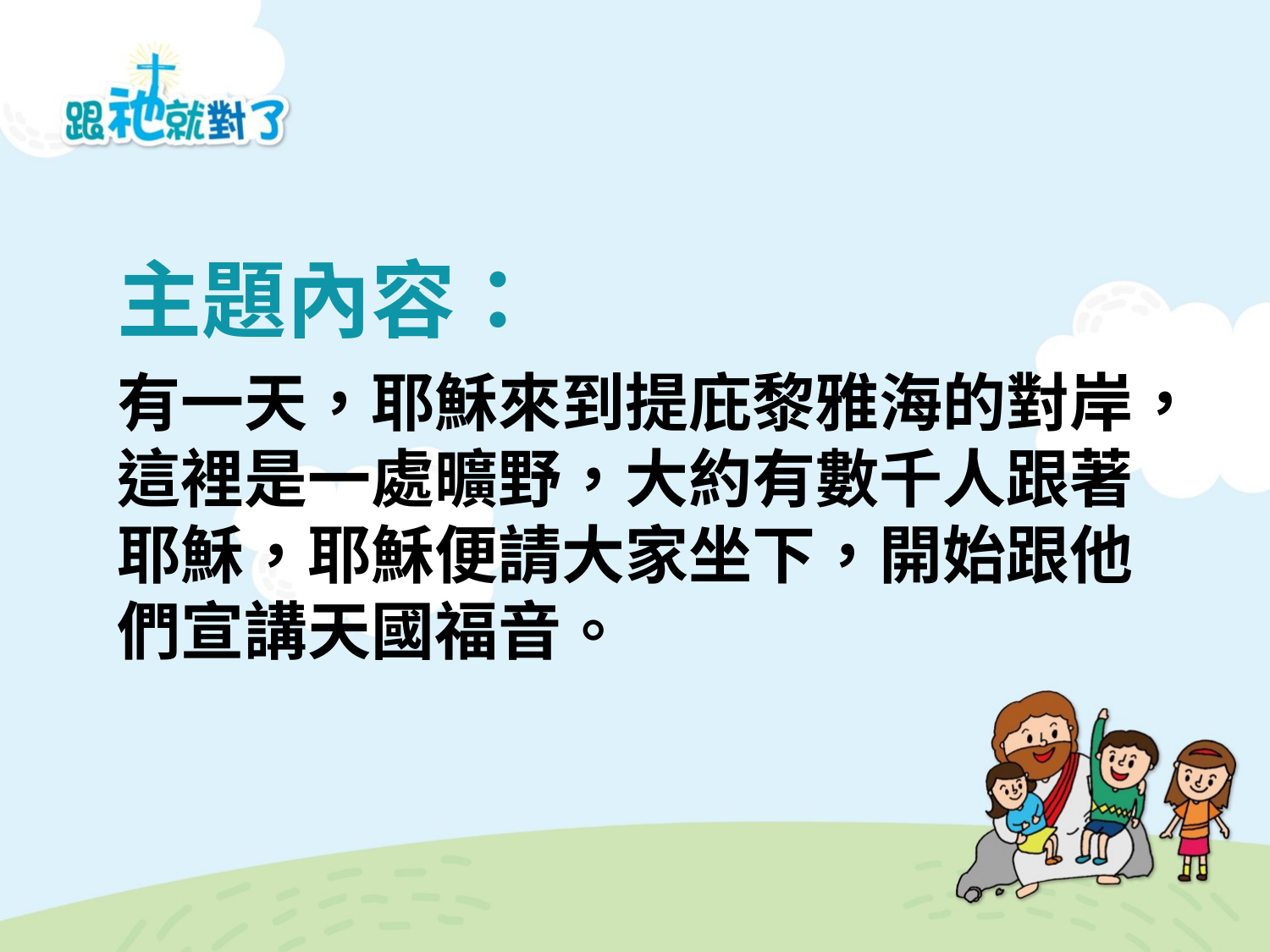

主題內容：
有一天，耶穌來到提庇黎雅海的對岸，這裡是一處曠野，大約有數千人跟著耶穌，耶穌便請大家坐下，開始跟他們宣講天國福音。